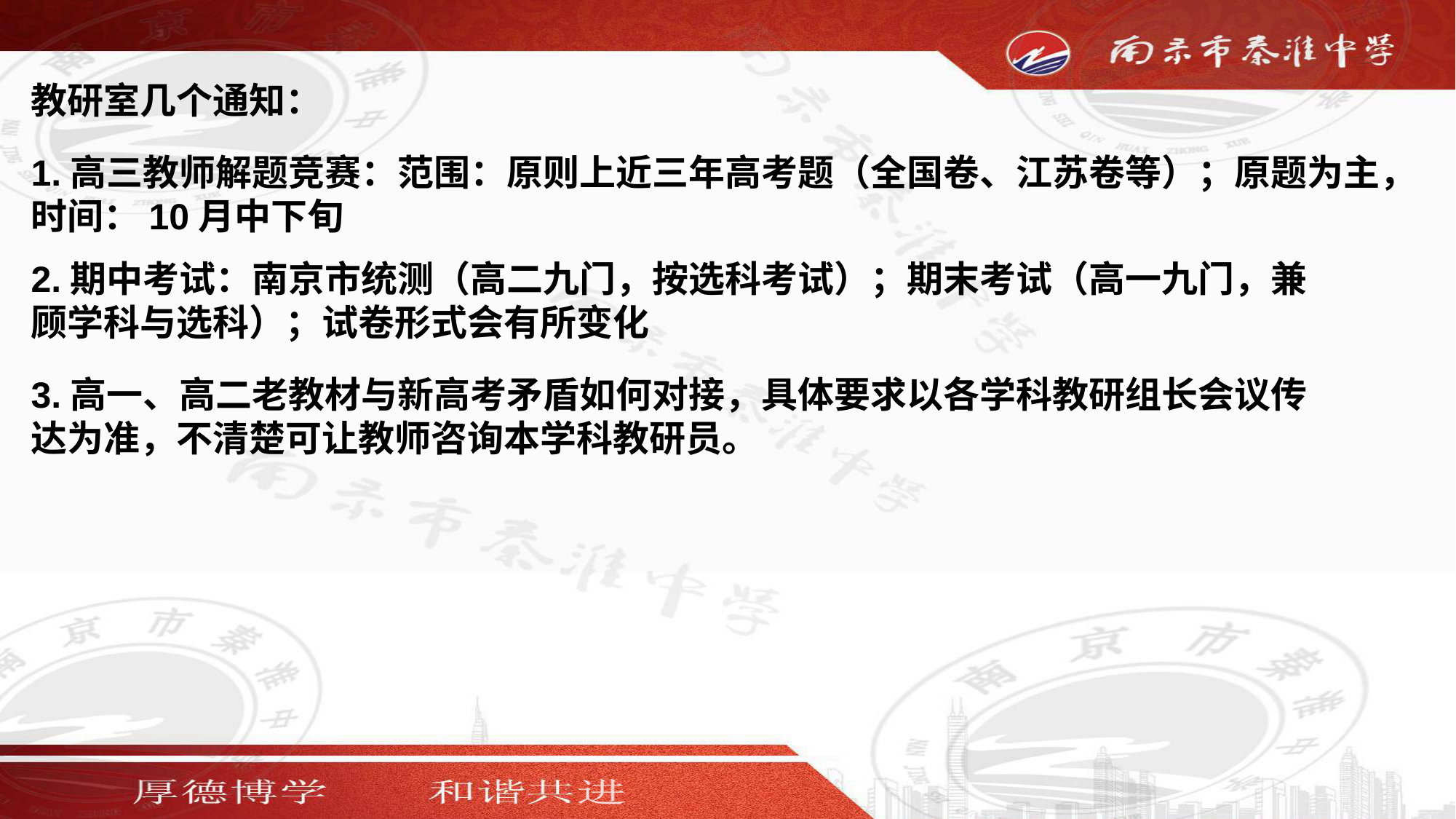

教研室几个通知：
1.高三教师解题竞赛：范围：原则上近三年高考题（全国卷、江苏卷等）；原题为主，时间：10月中下旬

2.期中考试：南京市统测（高二九门，按选科考试）；期末考试（高一九门，兼顾学科与选科）；试卷形式会有所变化

3.高一、高二老教材与新高考矛盾如何对接，具体要求以各学科教研组长会议传达为准，不清楚可让教师咨询本学科教研员。